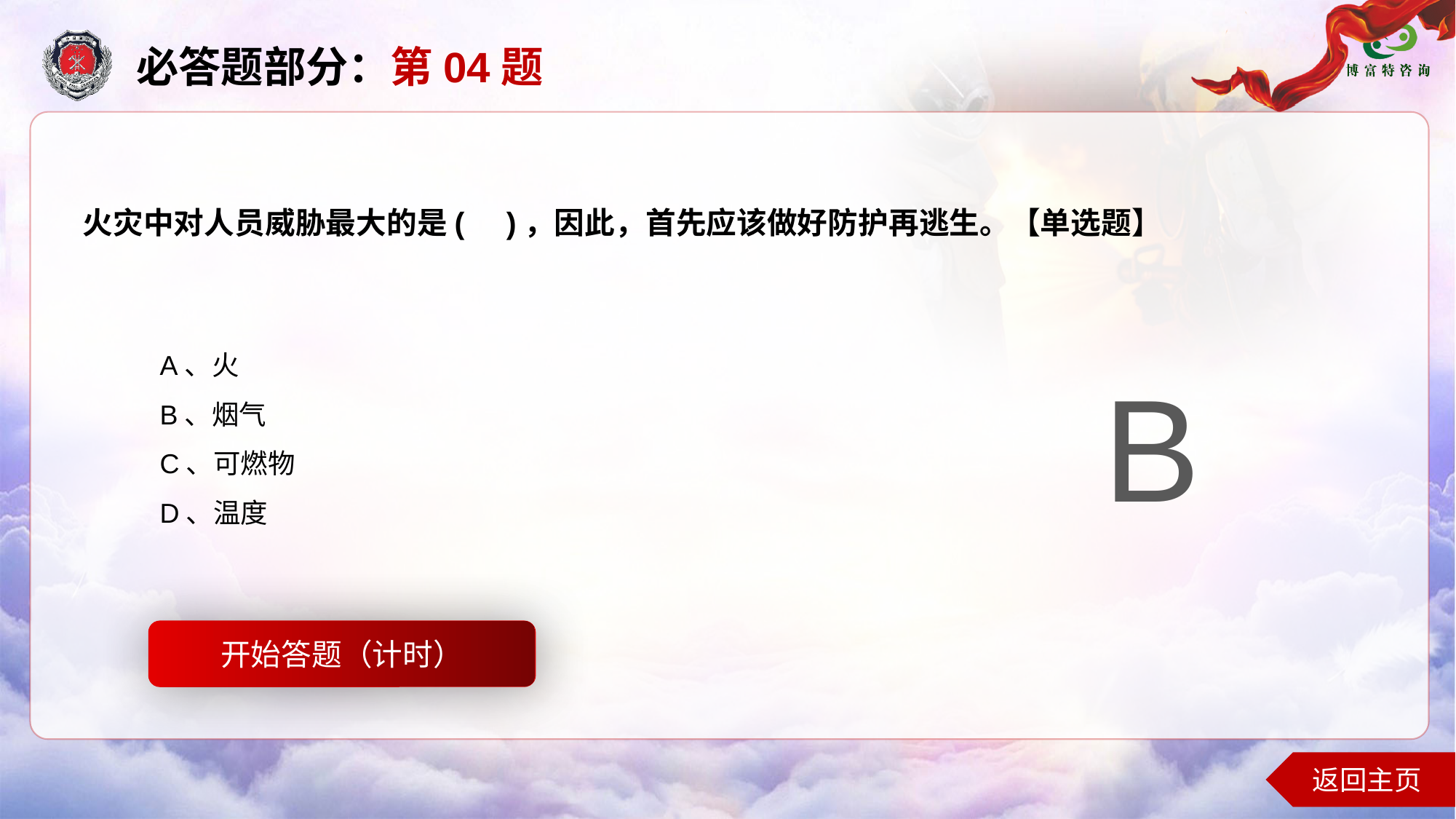

必答题部分：第04题
火灾中对人员威胁最大的是(     )，因此，首先应该做好防护再逃生。【单选题】
A、火
B、烟气
C、可燃物
D、温度
B
开始答题（计时）
开始答题
返回主页